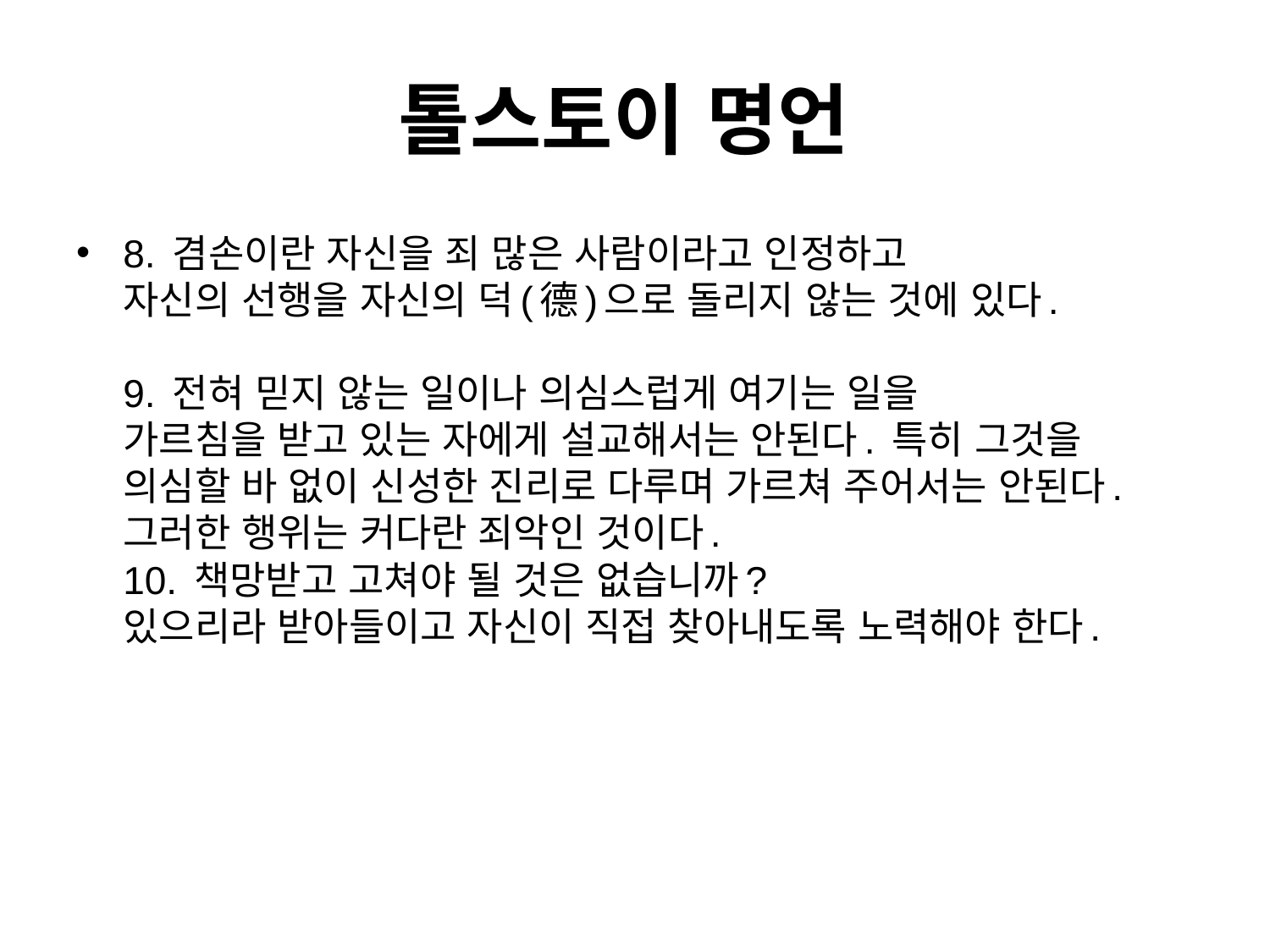

# 톨스토이 명언
8. 겸손이란 자신을 죄 많은 사람이라고 인정하고
자신의 선행을 자신의 덕(德)으로 돌리지 않는 것에 있다.
9. 전혀 믿지 않는 일이나 의심스럽게 여기는 일을
가르침을 받고 있는 자에게 설교해서는 안된다. 특히 그것을
의심할 바 없이 신성한 진리로 다루며 가르쳐 주어서는 안된다.
그러한 행위는 커다란 죄악인 것이다.
10. 책망받고 고쳐야 될 것은 없습니까?
있으리라 받아들이고 자신이 직접 찾아내도록 노력해야 한다.